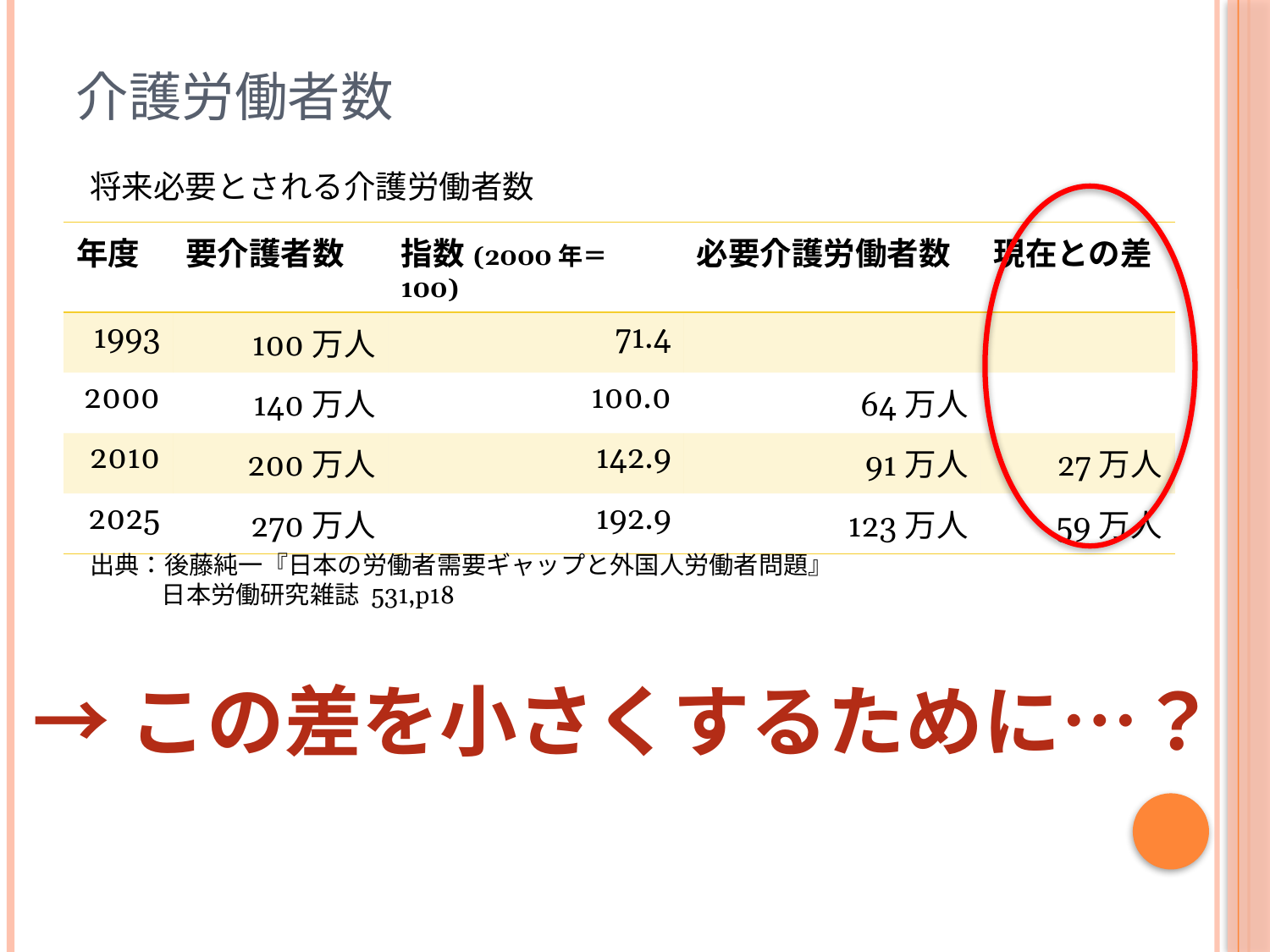

# 介護労働者数
将来必要とされる介護労働者数

| 年度 | 要介護者数 | 指数(2000年＝100) | 必要介護労働者数 | 現在との差 |
| --- | --- | --- | --- | --- |
| 1993 | 100万人 | 71.4 |  |  |
| 2000 | 140万人 | 100.0 | 64万人 |  |
| 2010 | 200万人 | 142.9 | 91万人 | 27万人 |
| 2025 | 270万人 | 192.9 | 123万人 | 59万人 |
出典：後藤純一『日本の労働者需要ギャップと外国人労働者問題』
             日本労働研究雑誌 531,p18
→この差を小さくするために…？